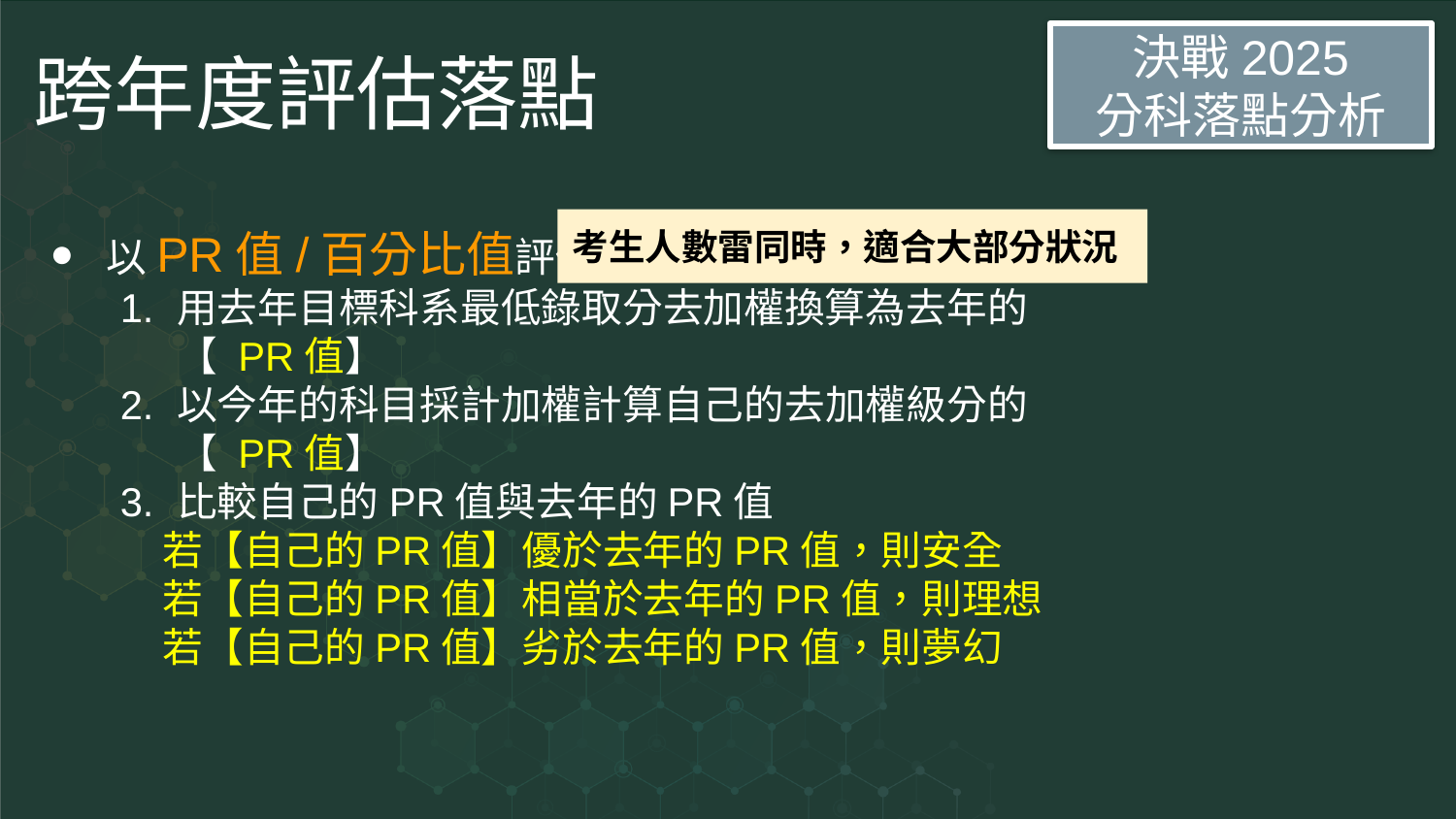

決戰2025
分科落點分析
# 跨年度評估落點

以PR值/百分比值評估
用去年目標科系最低錄取分去加權換算為去年的【 PR值】
以今年的科目採計加權計算自己的去加權級分的【 PR值】
比較自己的PR值與去年的PR值
若【自己的PR值】優於去年的PR值，則安全
若【自己的PR值】相當於去年的PR值，則理想
若【自己的PR值】劣於去年的PR值，則夢幻
考生人數雷同時，適合大部分狀況